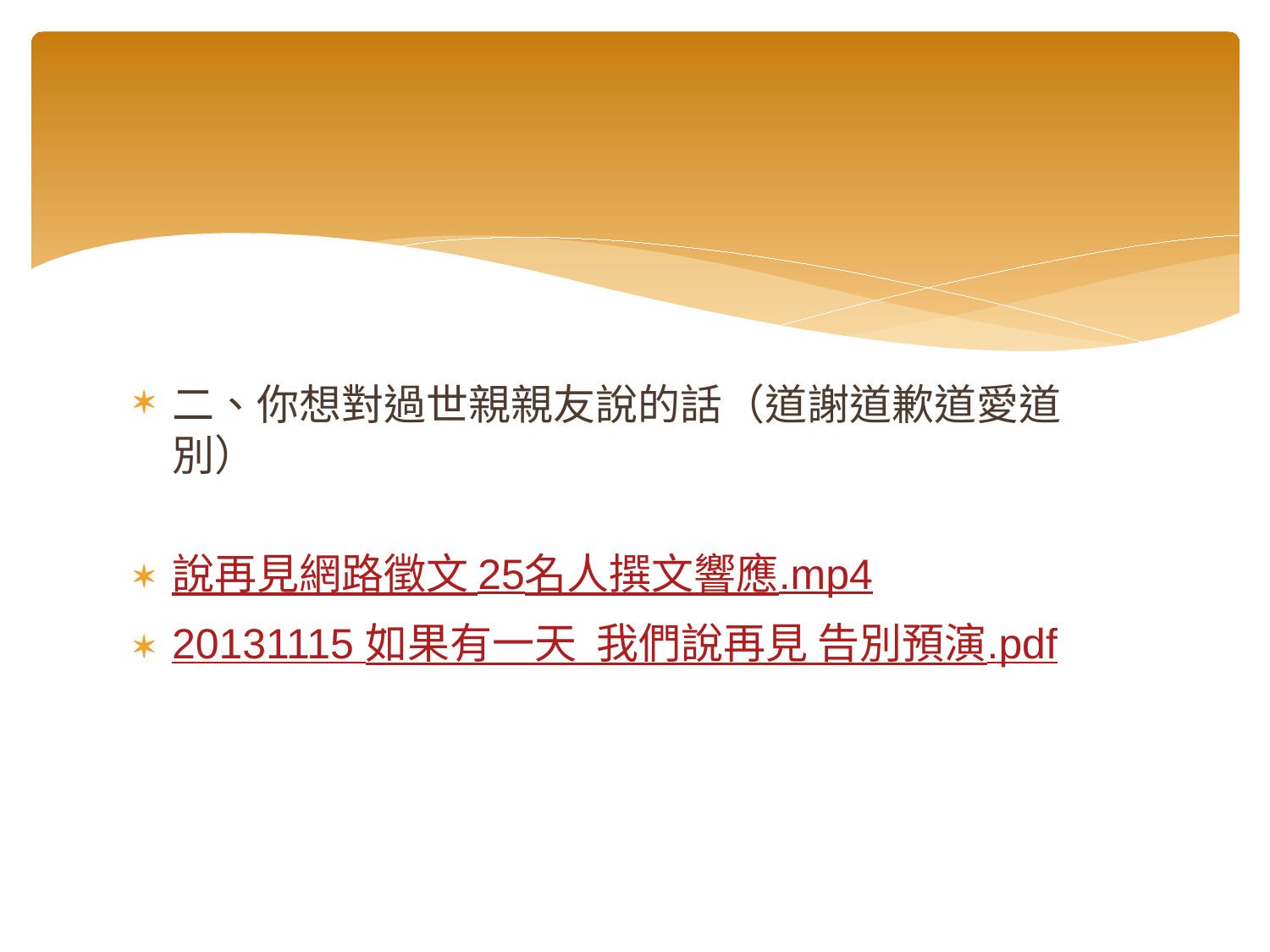

#
二、你想對過世親親友說的話（道謝道歉道愛道別）

說再見網路徵文 25名人撰文響應.mp4
20131115 如果有一天  我們說再見 告別預演.pdf